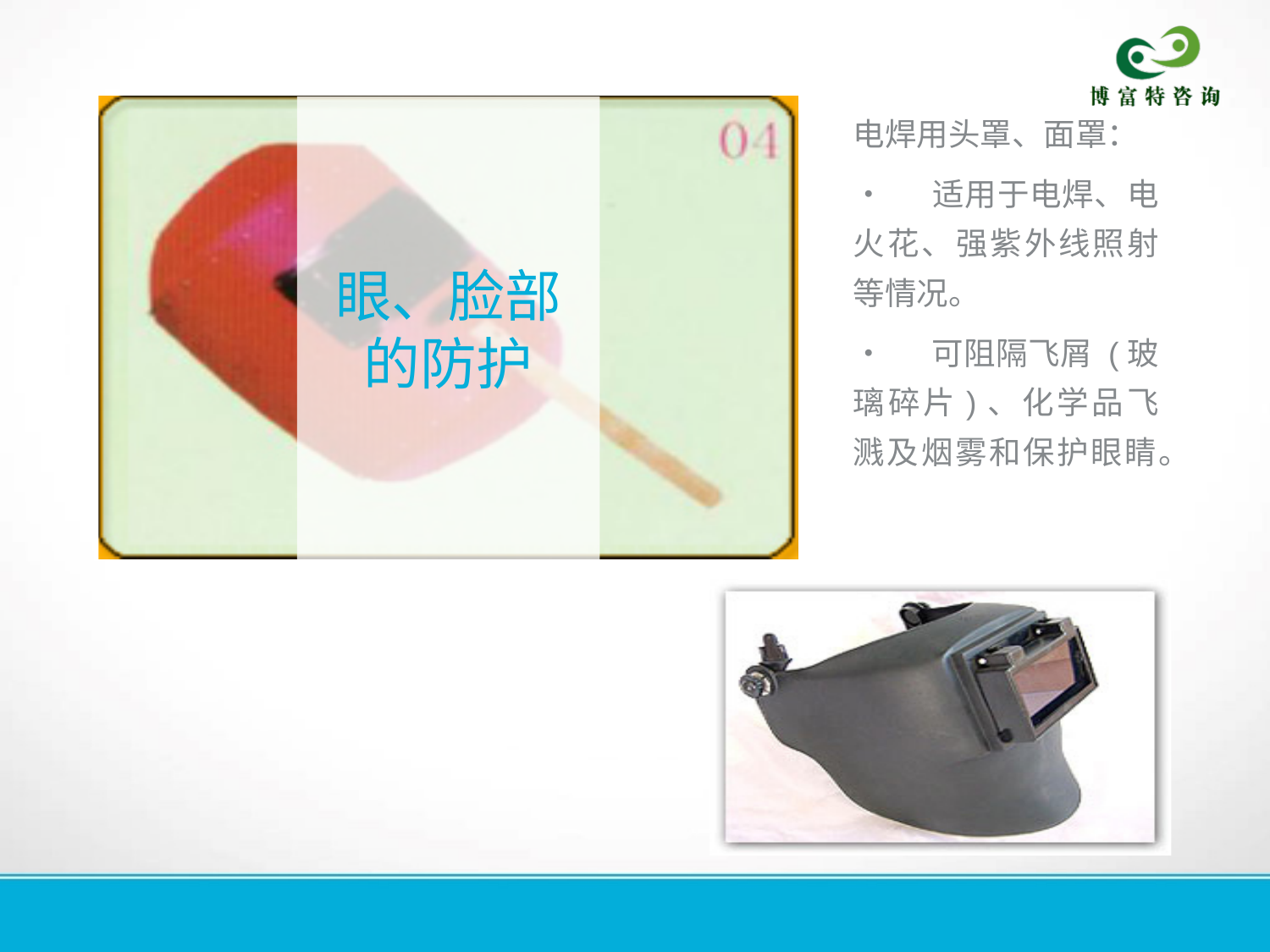

眼、脸部的防护
电焊用头罩、面罩：
•     适用于电焊、电火花、强紫外线照射等情况。
•     可阻隔飞屑 (玻璃碎片)、化学品飞溅及烟雾和保护眼睛。